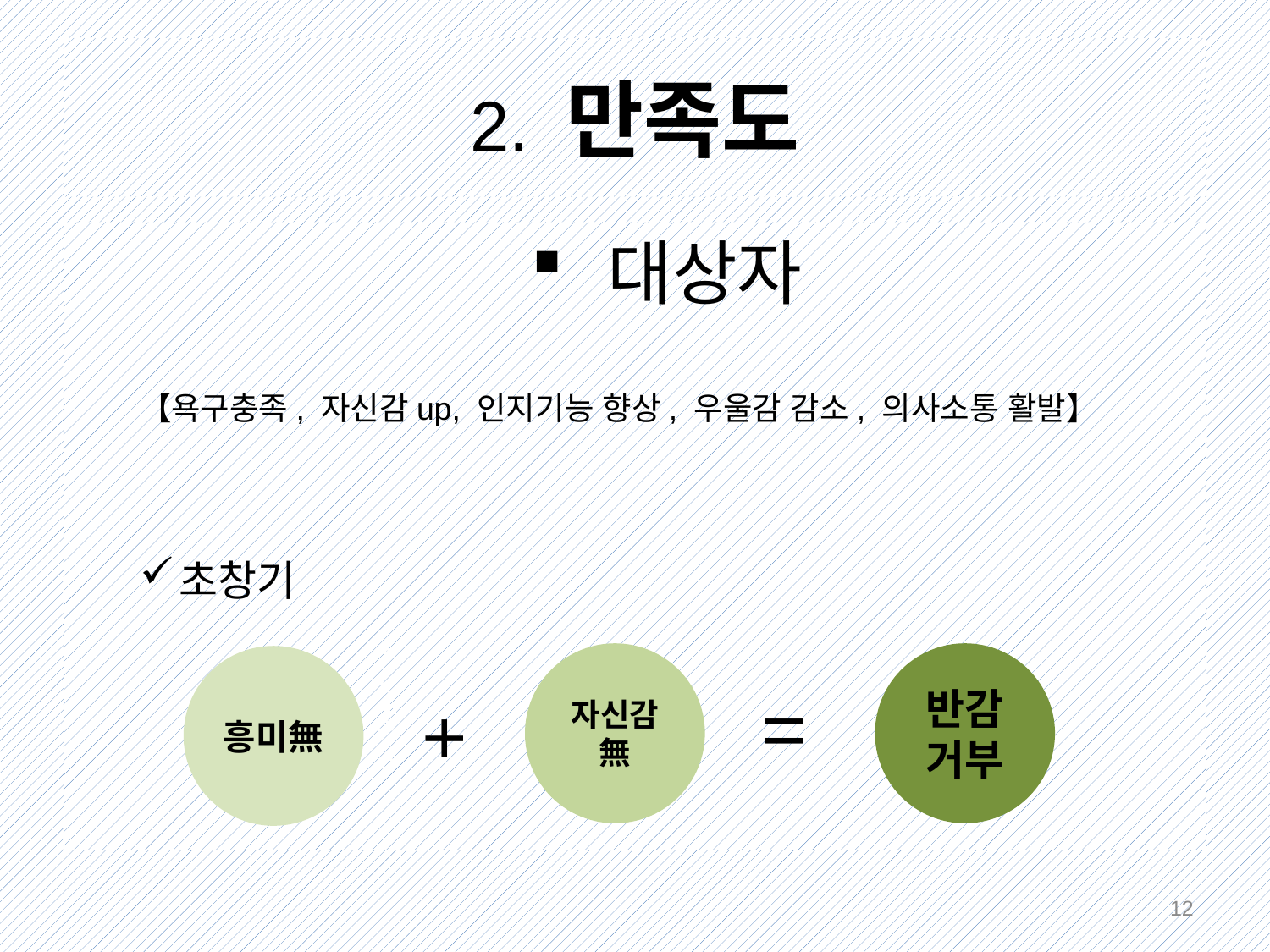

# 2. 만족도
 대상자

【욕구충족, 자신감up, 인지기능 향상, 우울감 감소, 의사소통 활발】

초창기

자신감 無
반감 거부
흥미無
=
+
==
=+
12